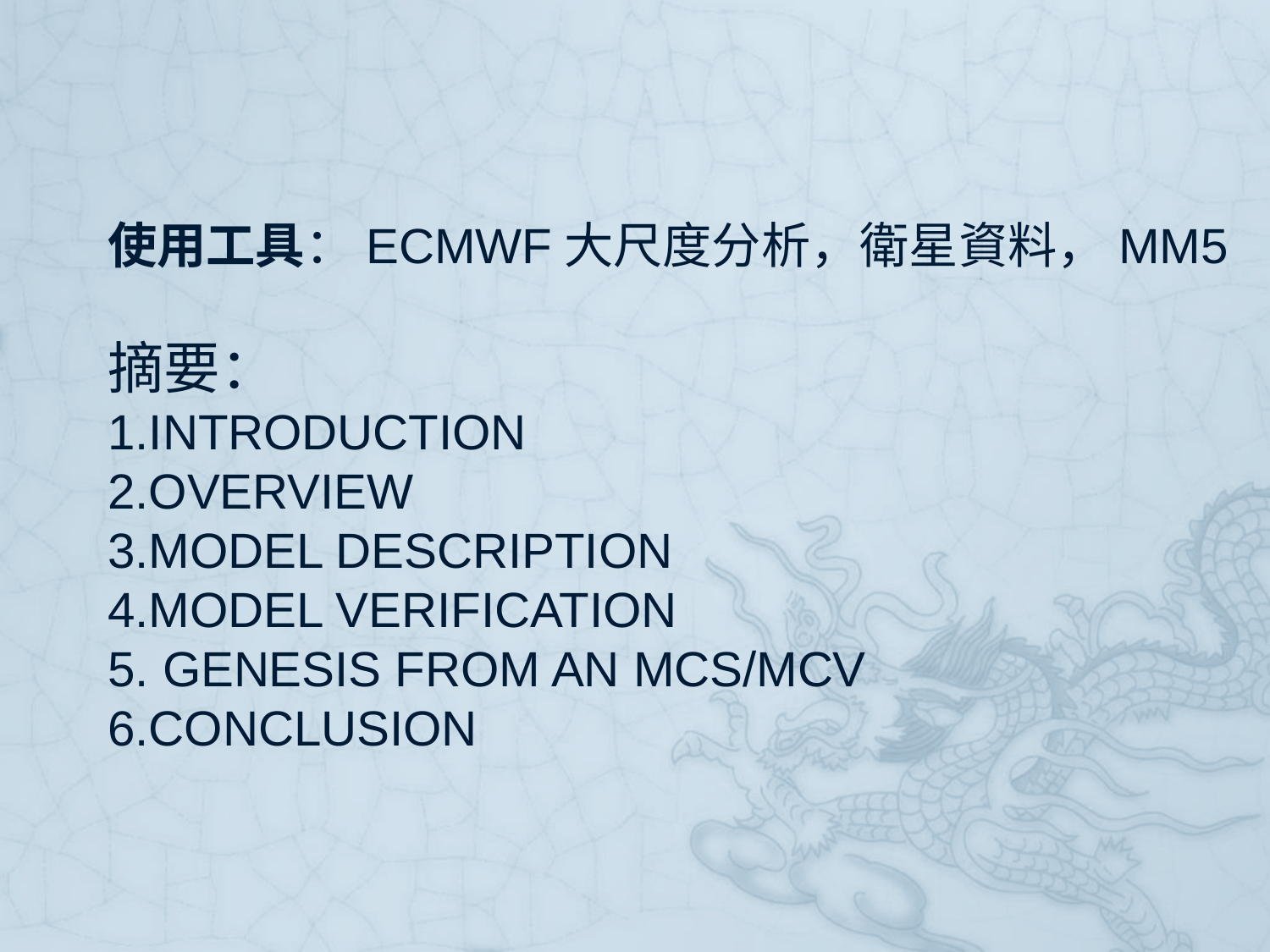

# 使用工具：ECMWF大尺度分析，衛星資料，MM5 摘要： 1.introduction 2.overview 3.model description 4.model verification 5. Genesis from an MCS/MCV 6.conclusion